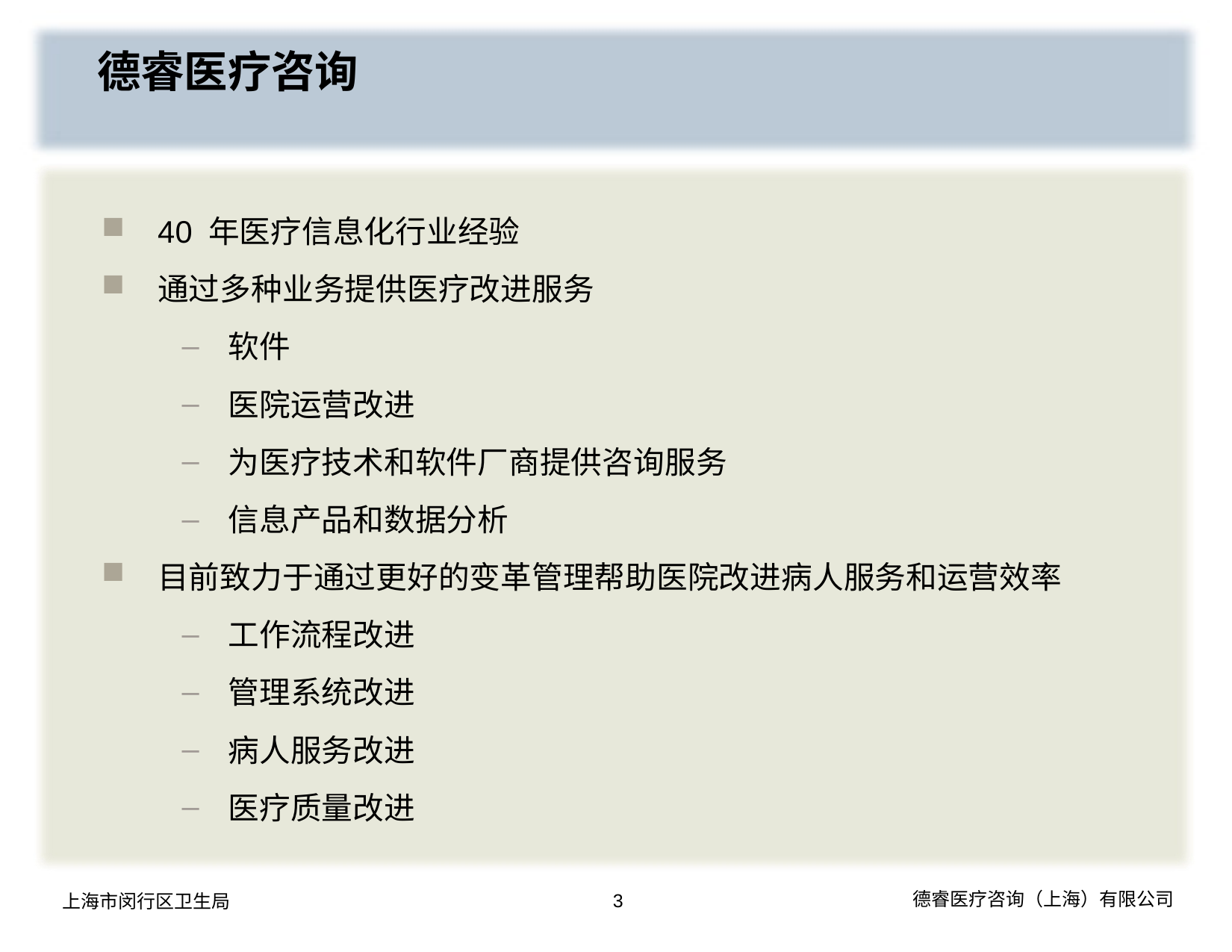

德睿医疗咨询
40 年医疗信息化行业经验
通过多种业务提供医疗改进服务
软件
医院运营改进
为医疗技术和软件厂商提供咨询服务
信息产品和数据分析
目前致力于通过更好的变革管理帮助医院改进病人服务和运营效率
工作流程改进
管理系统改进
病人服务改进
医疗质量改进
3